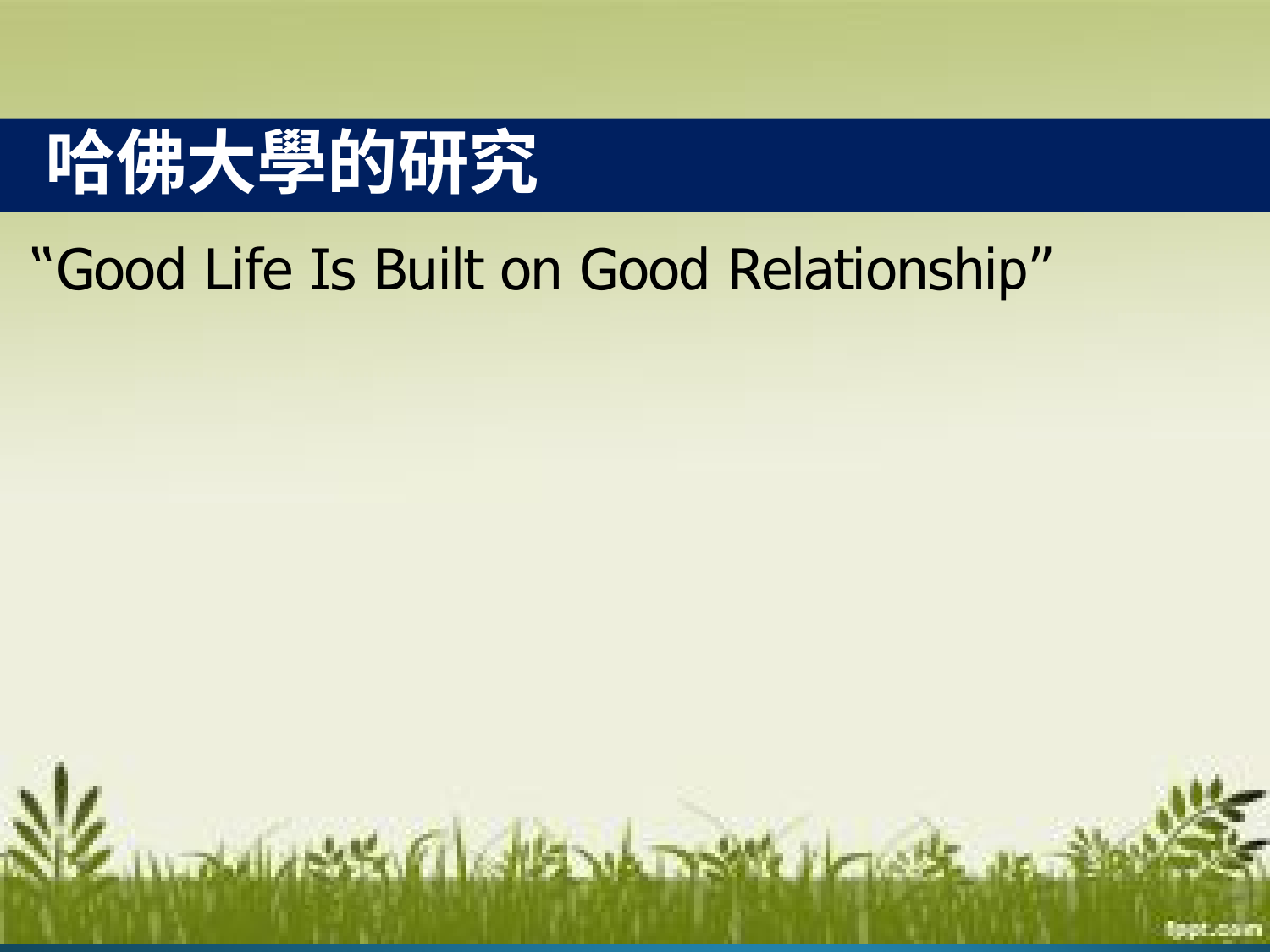

# 哈佛大學的研究
“Good Life Is Built on Good Relationship”